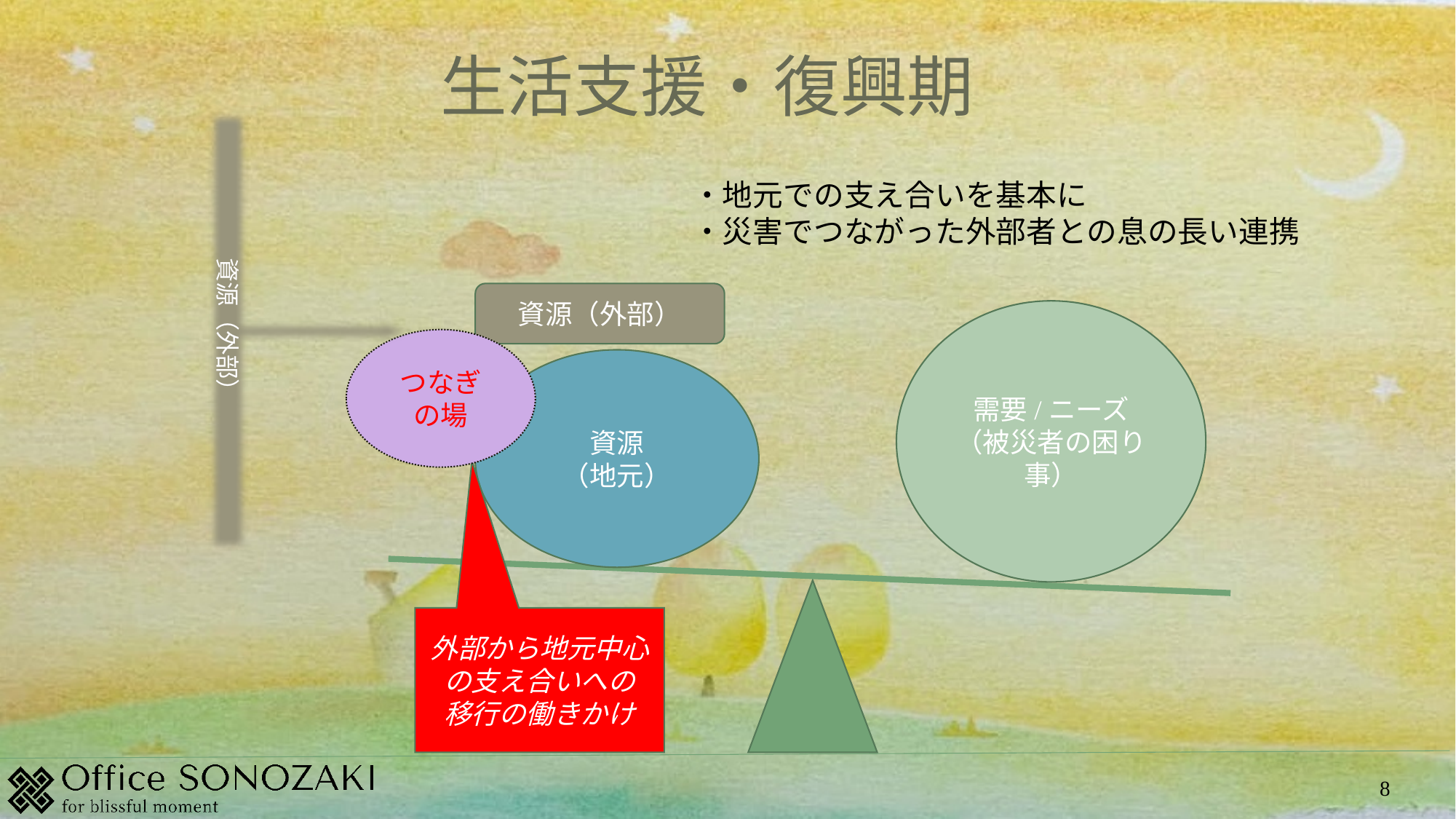

生活支援・復興期
資源（外部）
・地元での支え合いを基本に
・災害でつながった外部者との息の長い連携
資源（外部）
需要/ニーズ
（被災者の困り事）
つなぎ
の場
資源
（地元）

外部から地元中心の支え合いへの
移行の働きかけ
8